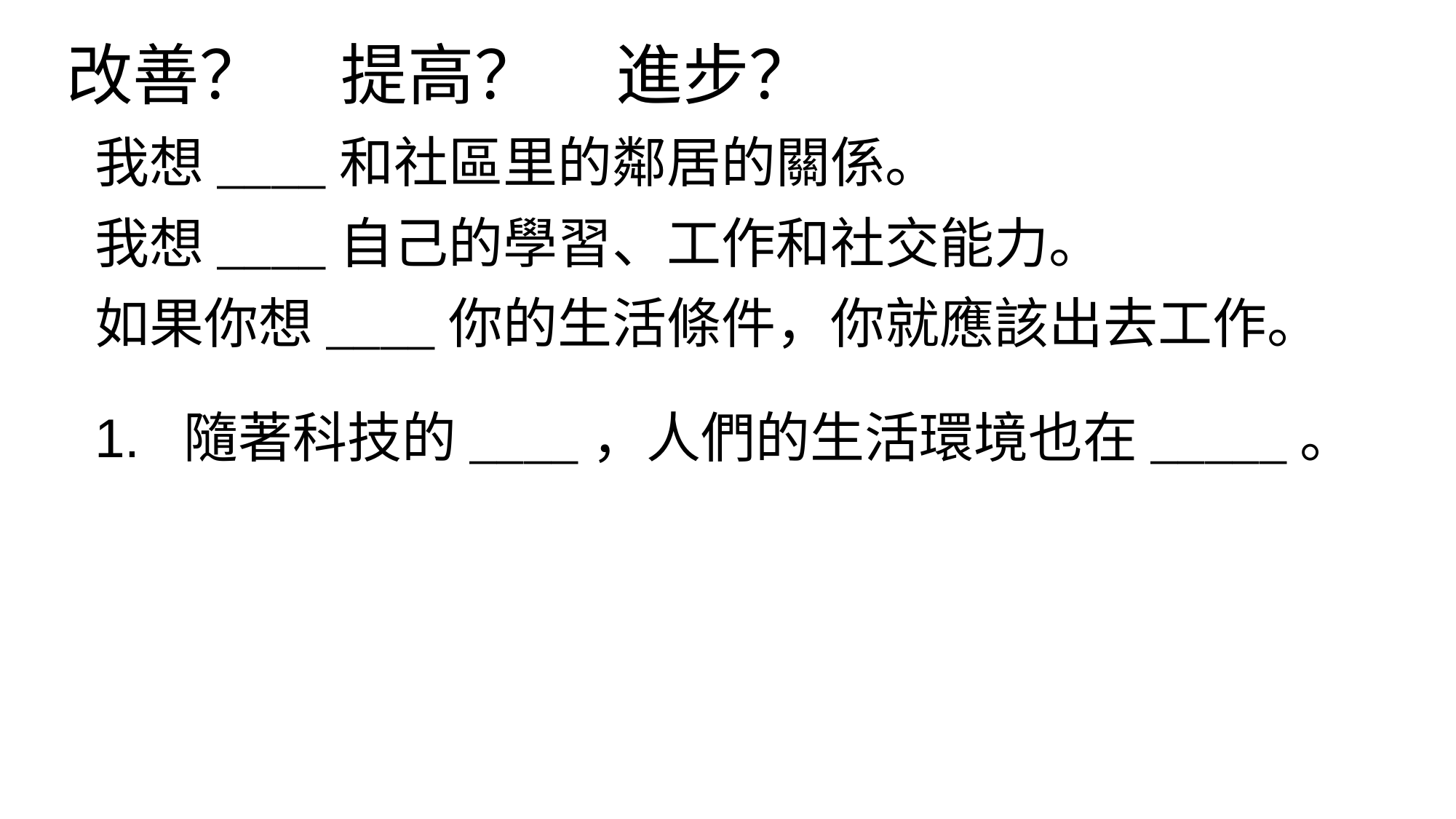

# 改善？     提高？     進步？
我想____和社區里的鄰居的關係。
我想____自己的學習、工作和社交能力。
如果你想____你的生活條件，你就應該出去工作。
隨著科技的____，人們的生活環境也在_____。